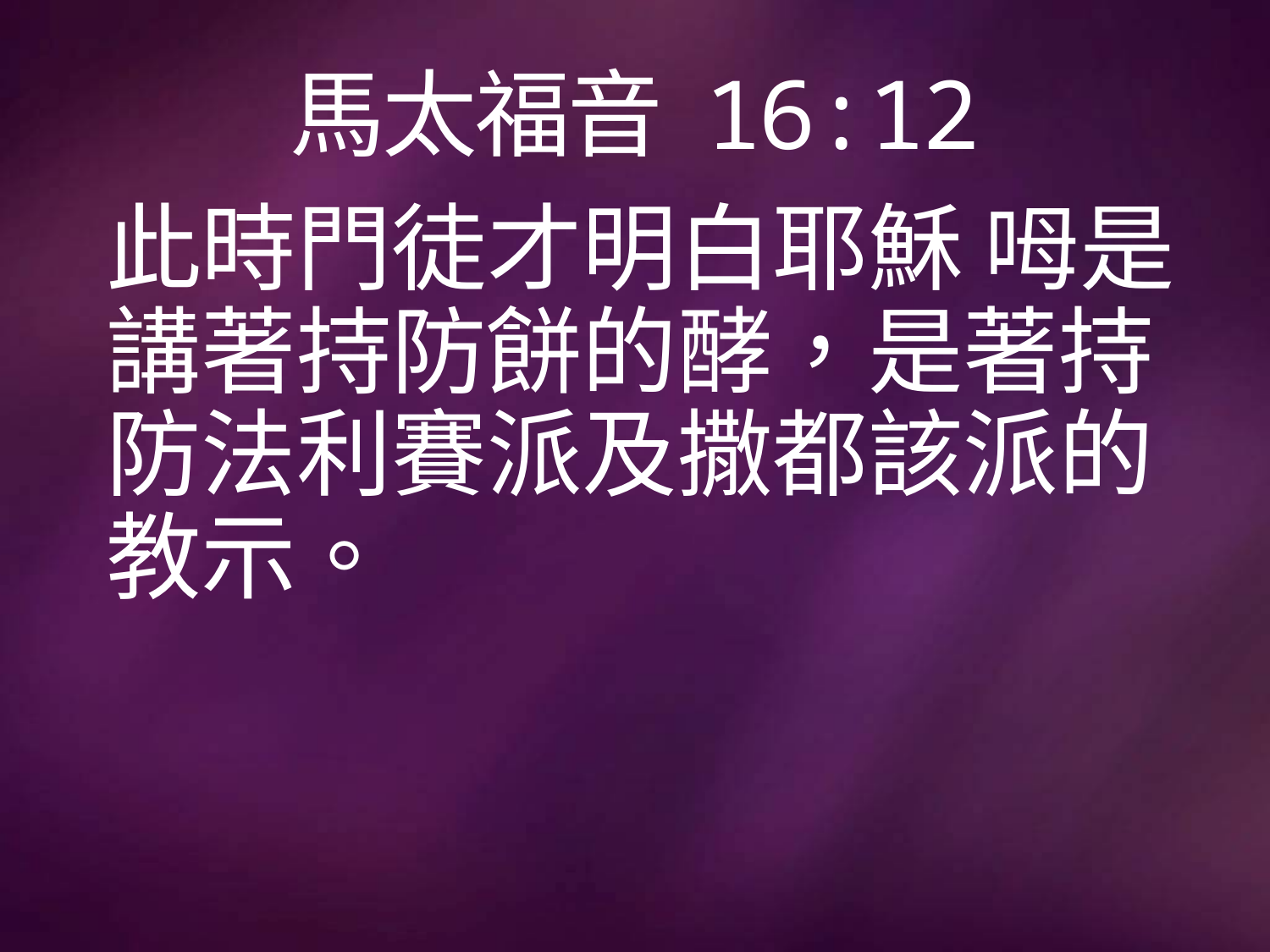

# 馬太福音 16:12
此時門徒才明白耶穌 呣是講著持防餅的酵，是著持防法利賽派及撒都該派的教示。